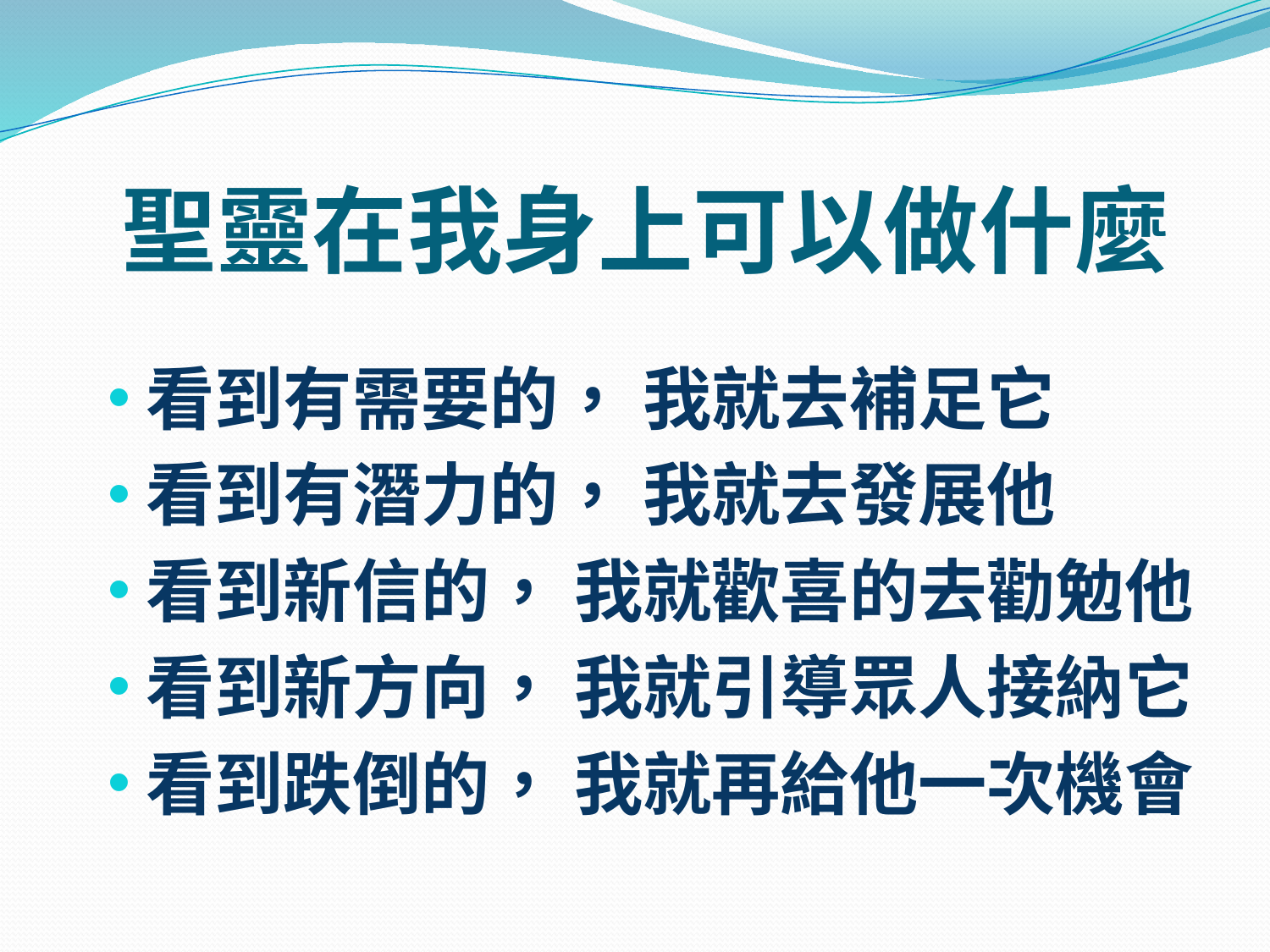

# 聖靈在我身上可以做什麼
看到有需要的， 我就去補足它
看到有潛力的， 我就去發展他
看到新信的， 我就歡喜的去勸勉他
看到新方向， 我就引導眾人接納它
看到跌倒的， 我就再給他一次機會